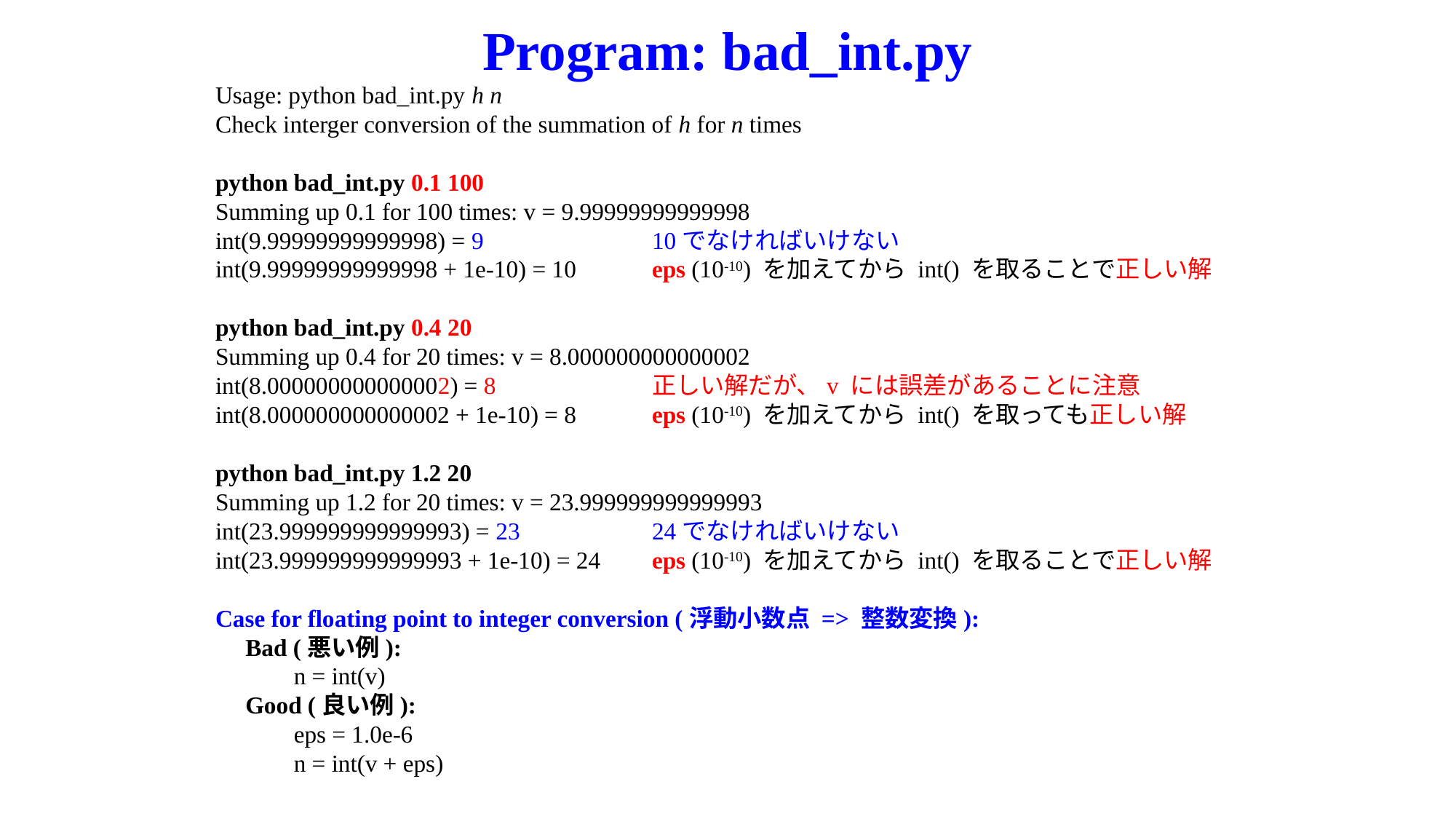

# Program: bad_int.py
Usage: python bad_int.py h n
Check interger conversion of the summation of h for n times

python bad_int.py 0.1 100
Summing up 0.1 for 100 times: v = 9.99999999999998
int(9.99999999999998) = 9		10でなければいけない
int(9.99999999999998 + 1e-10) = 10	eps (10-10) を加えてから int() を取ることで正しい解

python bad_int.py 0.4 20
Summing up 0.4 for 20 times: v = 8.000000000000002
int(8.000000000000002) = 8		正しい解だが、v には誤差があることに注意
int(8.000000000000002 + 1e-10) = 8	eps (10-10) を加えてから int() を取っても正しい解

python bad_int.py 1.2 20
Summing up 1.2 for 20 times: v = 23.999999999999993
int(23.999999999999993) = 23		24でなければいけない
int(23.999999999999993 + 1e-10) = 24	eps (10-10) を加えてから int() を取ることで正しい解

Case for floating point to integer conversion (浮動小数点 => 整数変換):
　Bad (悪い例):
　　　n = int(v)
　Good (良い例):
　　　eps = 1.0e-6
　　　n = int(v + eps)